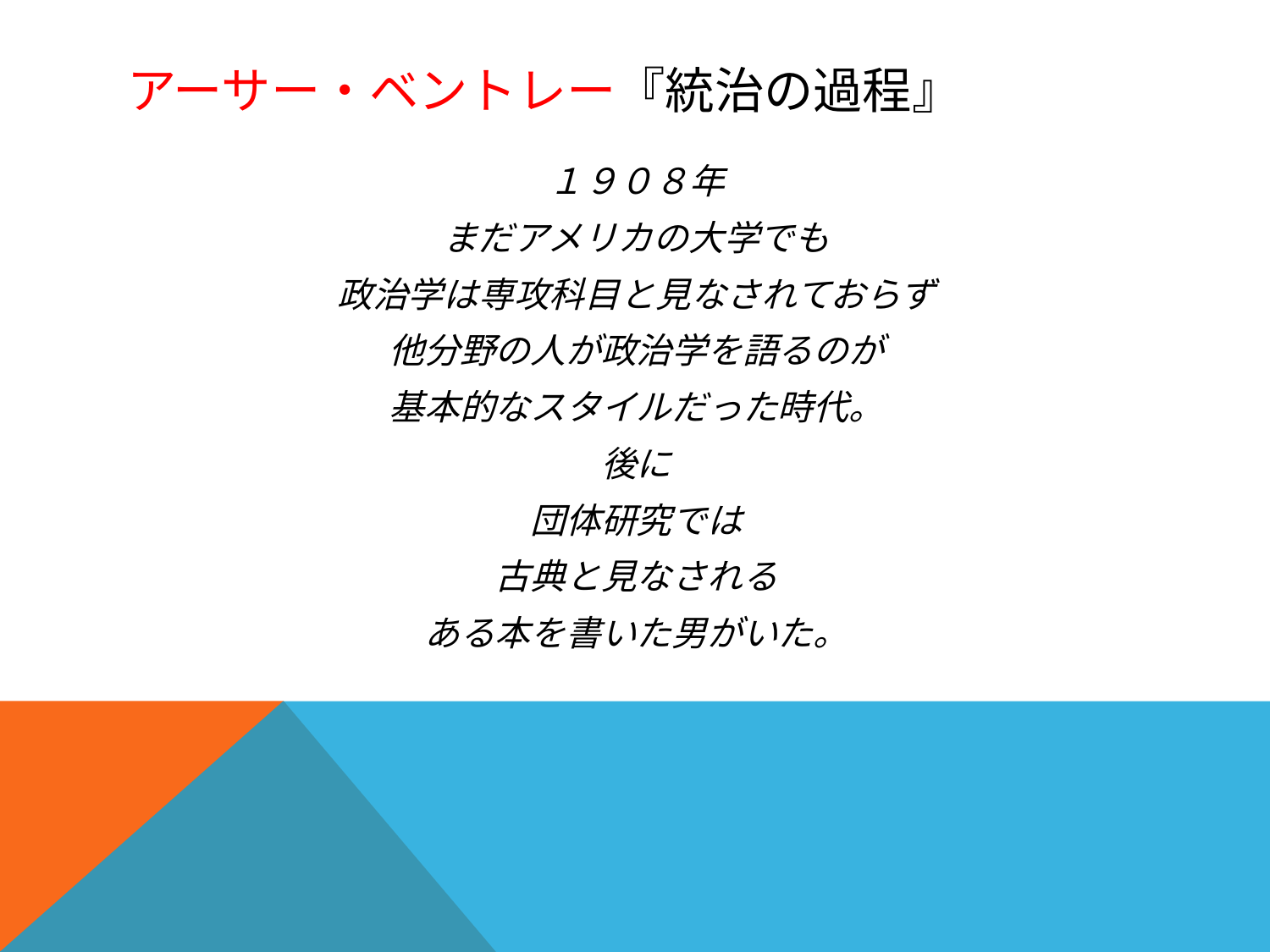

# アーサー・ベントレー『統治の過程』
１９０８年
まだアメリカの大学でも
政治学は専攻科目と見なされておらず
他分野の人が政治学を語るのが
基本的なスタイルだった時代。
後に
団体研究では
古典と見なされる
ある本を書いた男がいた。